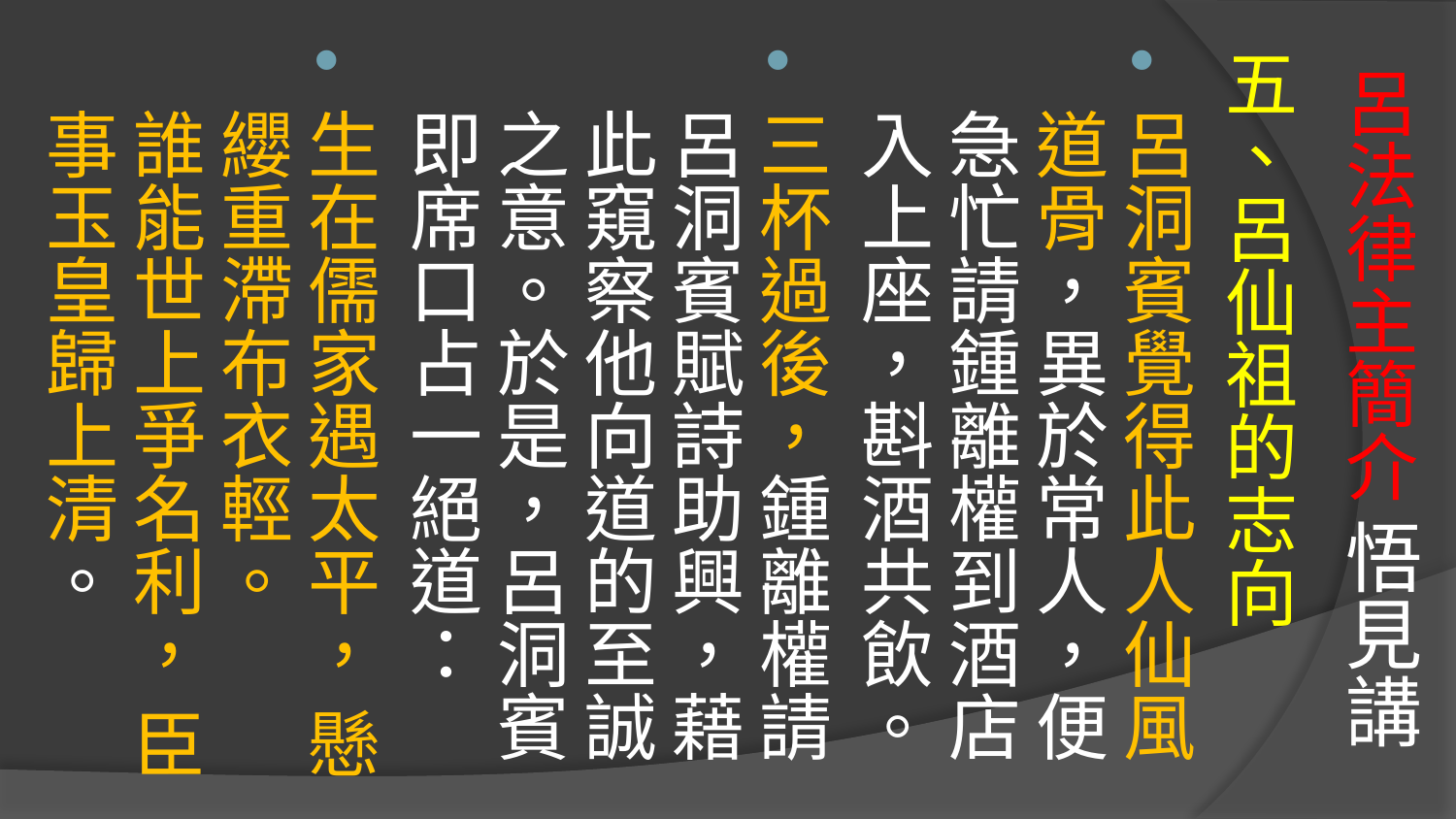

# 呂法律主簡介 悟見講
五、呂仙祖的志向
呂洞賓覺得此人仙風道骨，異於常人，便急忙請鍾離權到酒店入上座，斟酒共飲。
三杯過後，鍾離權請呂洞賓賦詩助興，藉此窺察他向道的至誠之意。於是，呂洞賓即席口占一絕道：
生在儒家遇太平， 懸纓重滯布衣輕。
誰能世上爭名利， 臣事玉皇歸上清。